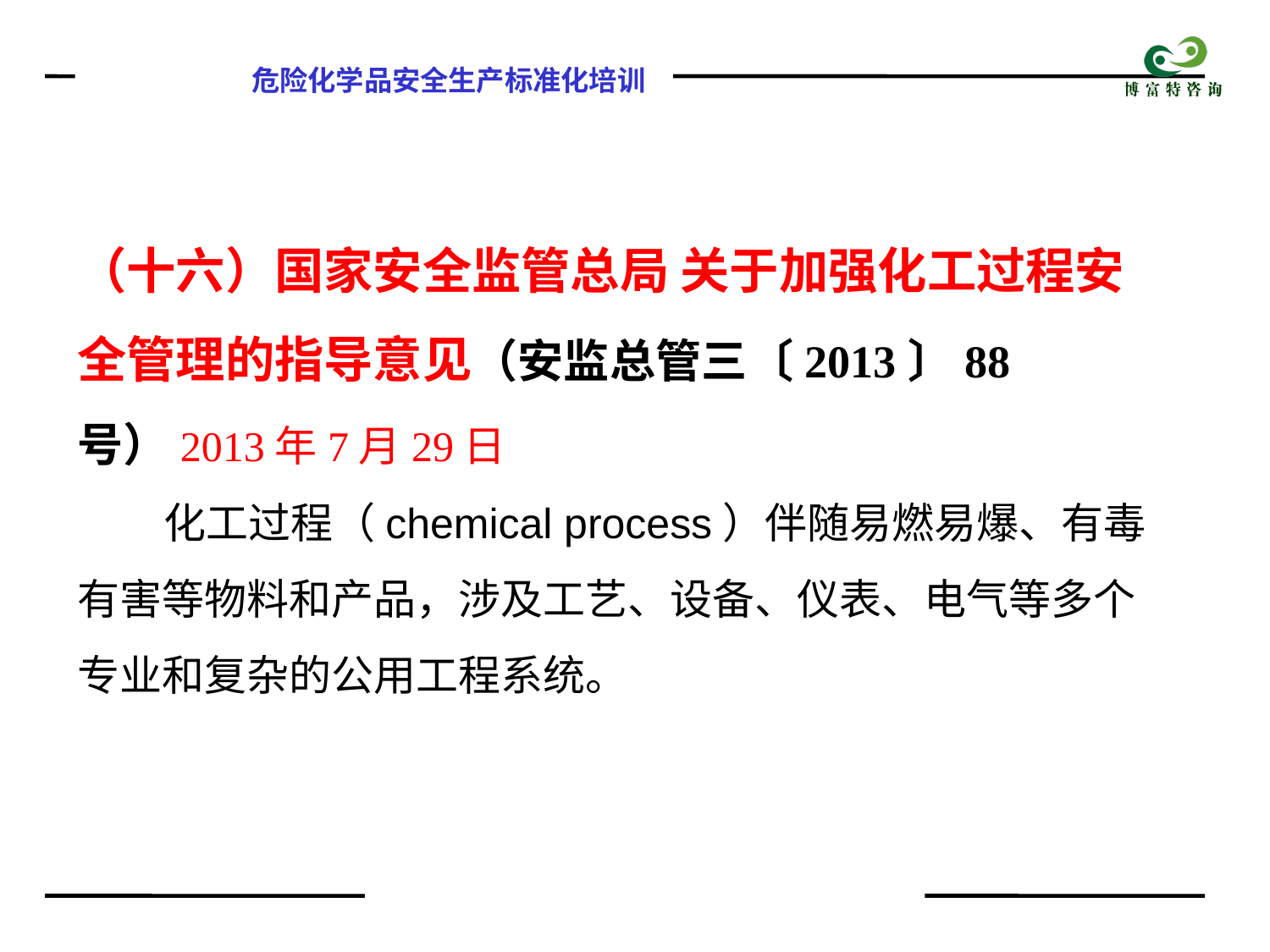

（十六）国家安全监管总局 关于加强化工过程安全管理的指导意见（安监总管三〔2013〕88号）2013年7月29日
        化工过程（chemical process）伴随易燃易爆、有毒有害等物料和产品，涉及工艺、设备、仪表、电气等多个专业和复杂的公用工程系统。